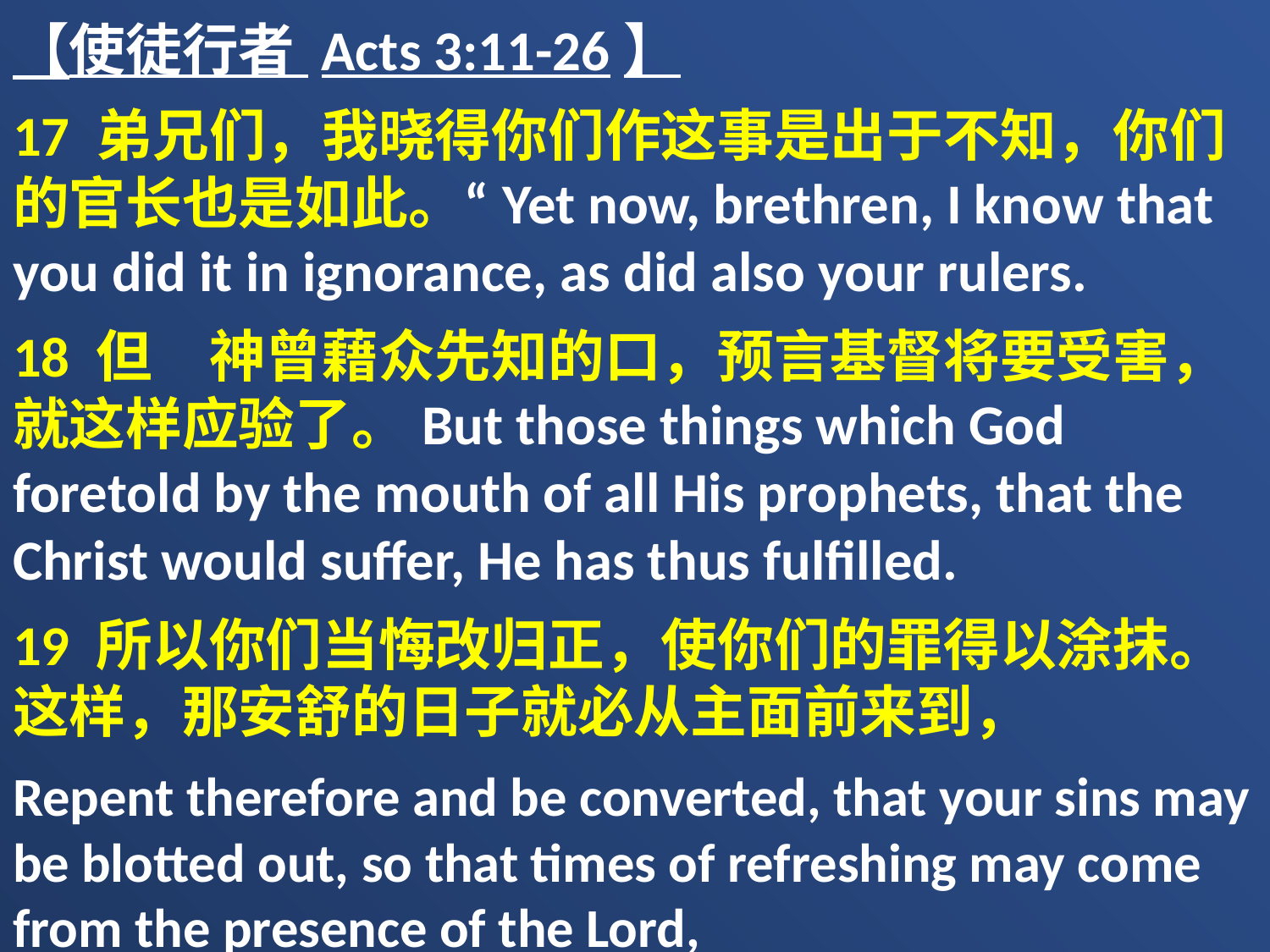

【使徒行者 Acts 3:11-26】
17 弟兄们，我晓得你们作这事是出于不知，你们的官长也是如此。“Yet now, brethren, I know that you did it in ignorance, as did also your rulers.
18 但　神曾藉众先知的口，预言基督将要受害，就这样应验了。But those things which God foretold by the mouth of all His prophets, that the Christ would suffer, He has thus fulfilled.
19 所以你们当悔改归正，使你们的罪得以涂抹。这样，那安舒的日子就必从主面前来到，
Repent therefore and be converted, that your sins may be blotted out, so that times of refreshing may come from the presence of the Lord,